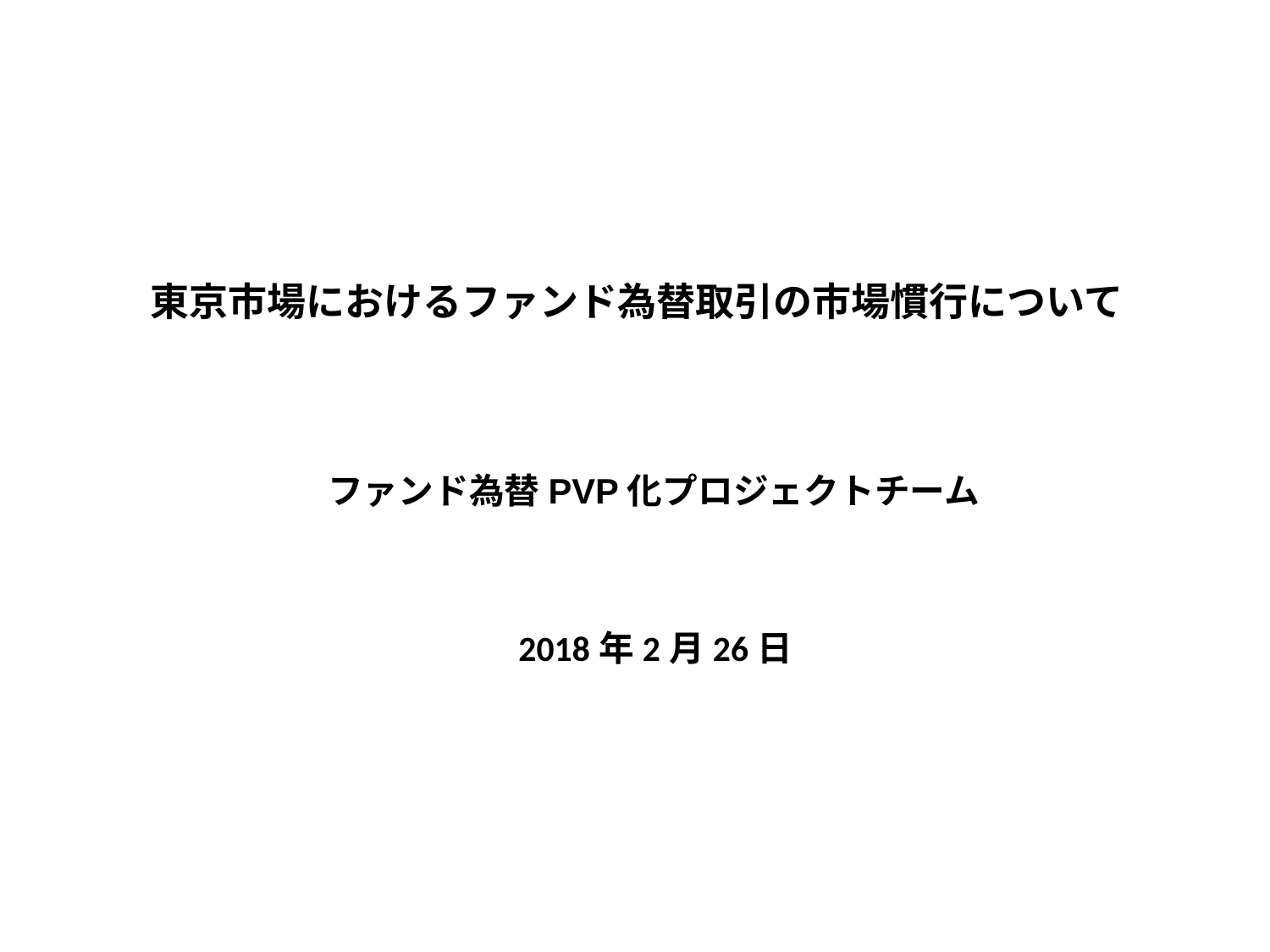

# 東京市場におけるファンド為替取引の市場慣行について
ファンド為替PVP化プロジェクトチーム
2018年2月26日